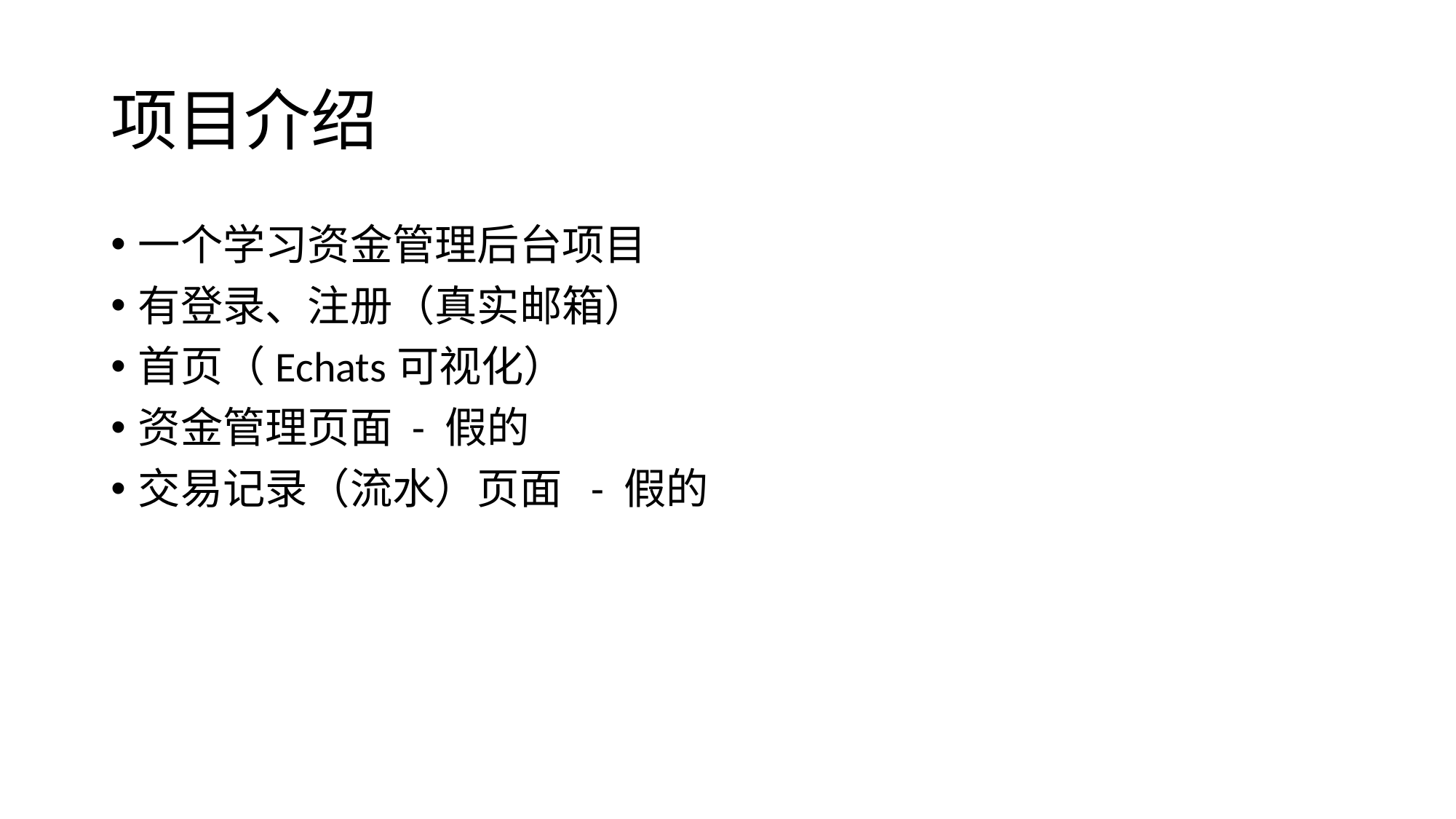

# 项目介绍
一个学习资金管理后台项目
有登录、注册（真实邮箱）
首页（Echats可视化）
资金管理页面 - 假的
交易记录（流水）页面  - 假的